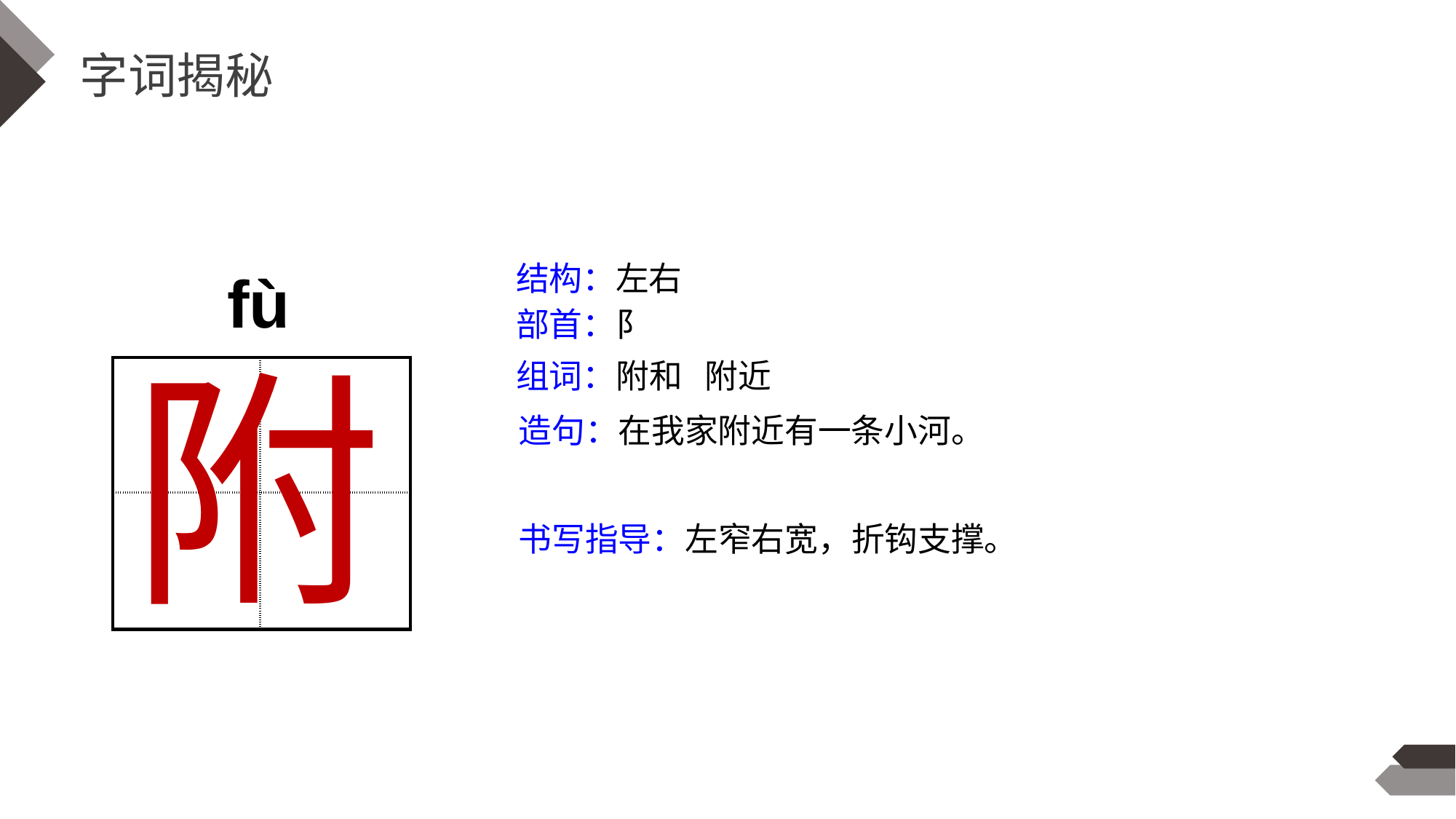

字词揭秘
结构：左右
fù
部首：阝
附
组词：附和   附近
|  |  |
| --- | --- |
|  |  |
造句：在我家附近有一条小河。

书写指导：左窄右宽，折钩支撑。